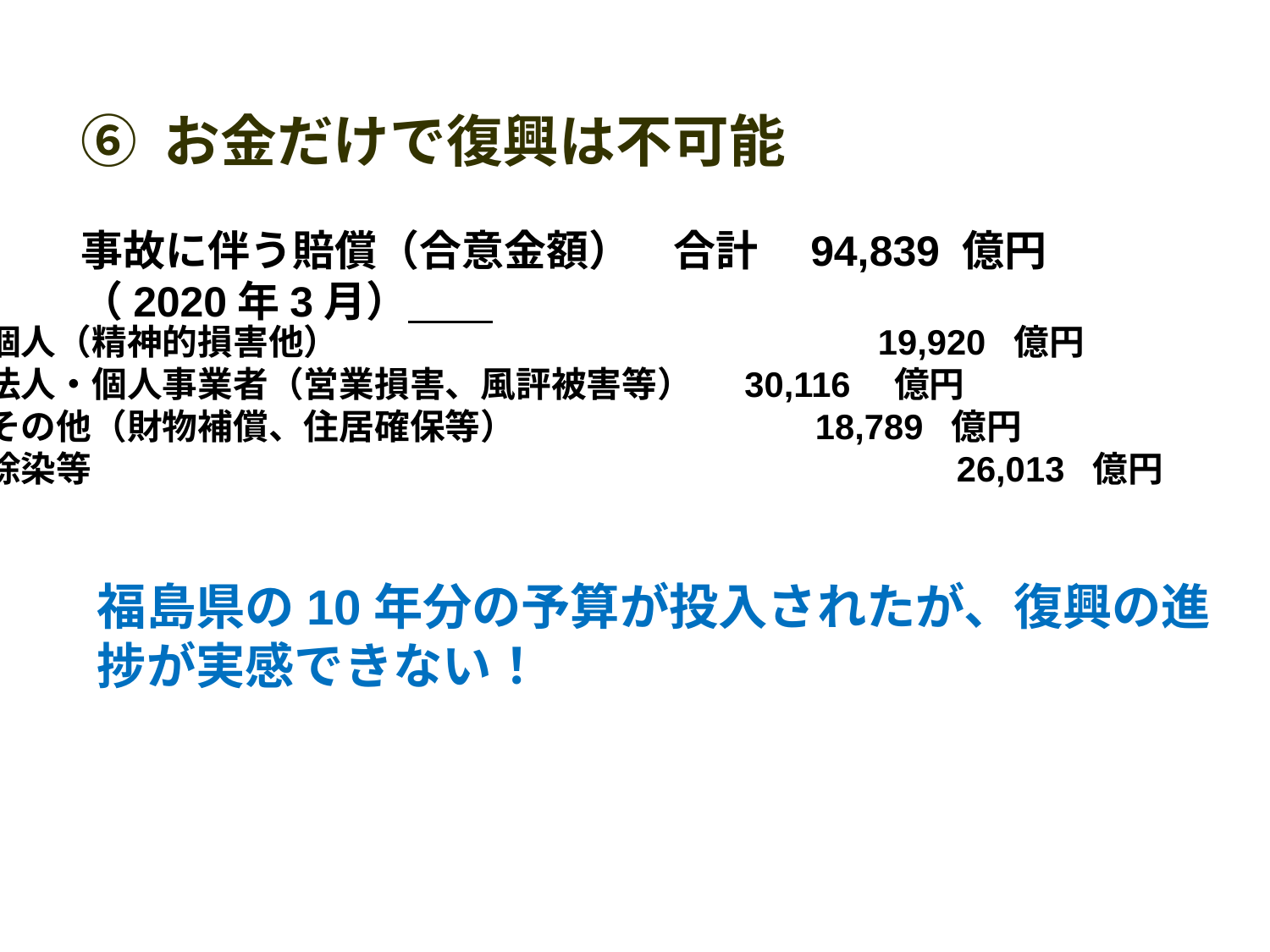

# ⑥ お金だけで復興は不可能
事故に伴う賠償（合意金額）　合計　94,839 億円　（2020年3月）
個人（精神的損害他）　　　　　　　　　　　　　　　19,920  億円
法人・個人事業者（営業損害、風評被害等）　 30,116　億円
その他（財物補償、住居確保等）　　　　　　　　 18,789  億円
除染等　　　　　　　　　　　　　　　　　　　　　　　　 26,013  億円

福島県の10年分の予算が投入されたが、復興の進捗が実感できない！